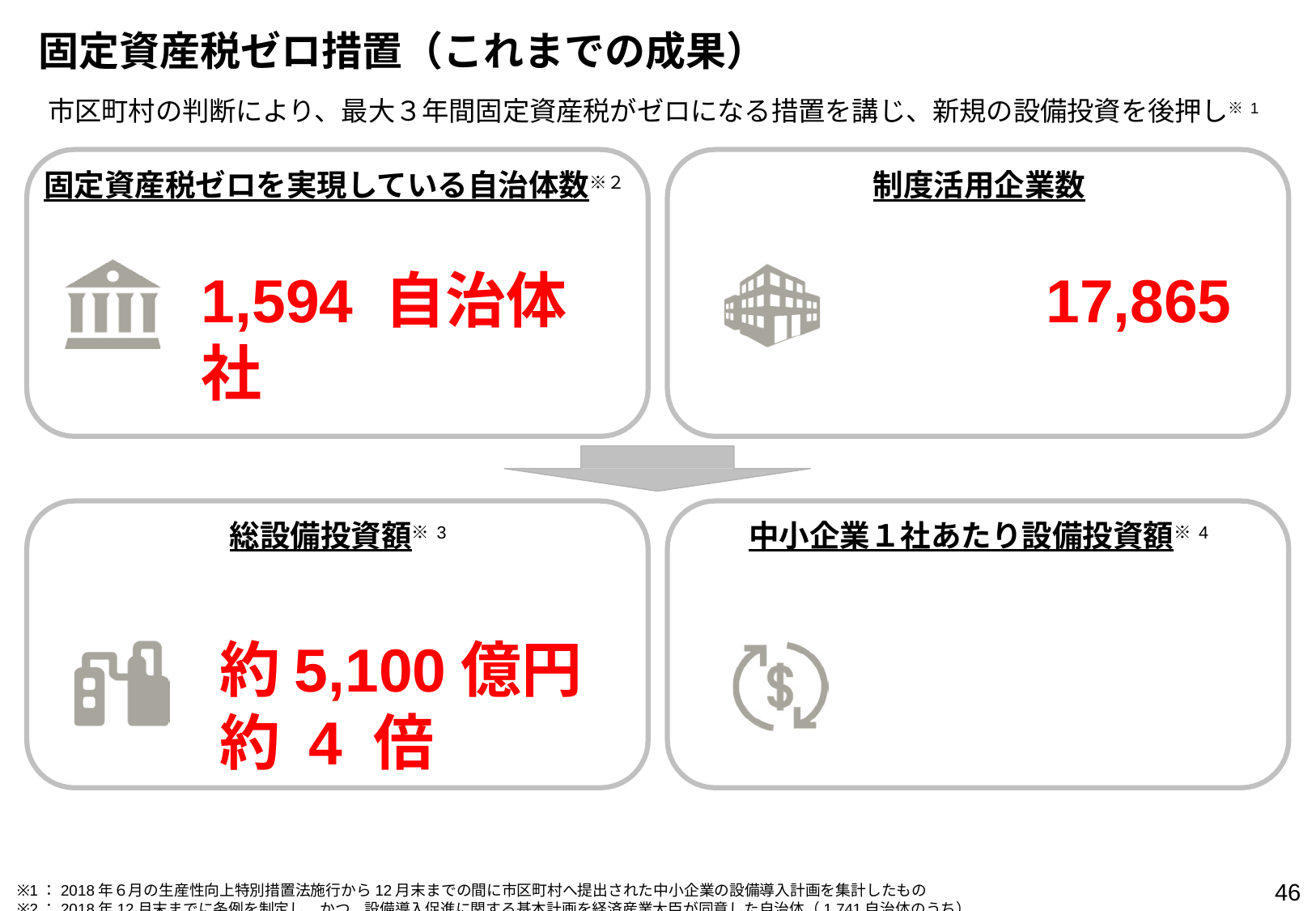

# 固定資産税ゼロ措置（これまでの成果）
市区町村の判断により、最大３年間固定資産税がゼロになる措置を講じ、新規の設備投資を後押し※1

固定資産税ゼロを実現している自治体数※２	制度活用企業数

1,594 自治体	17,865社

総設備投資額※3
中小企業１社あたり設備投資額※4
約5,100億円	約 4 倍

※1：2018年６月の生産性向上特別措置法施行から12月末までの間に市区町村へ提出された中小企業の設備導入計画を集計したもの
※2：2018年12月末までに条例を制定し、かつ、設備導入促進に関する基本計画を経済産業大臣が同意した自治体（1,741自治体のうち）
※3：中小企業の設備導入計画に含まれる設備投資額を足しあげたもの
※4：制度活用企業１社あたりの平均投資額（予定） 約2,500万円、 中小企業全体の１社あたりの平均年間投資額（2017年度実績） 約600万円
（中小企業全体は、法人企業統計において資本金１億円以下の企業のデータから算出）

46